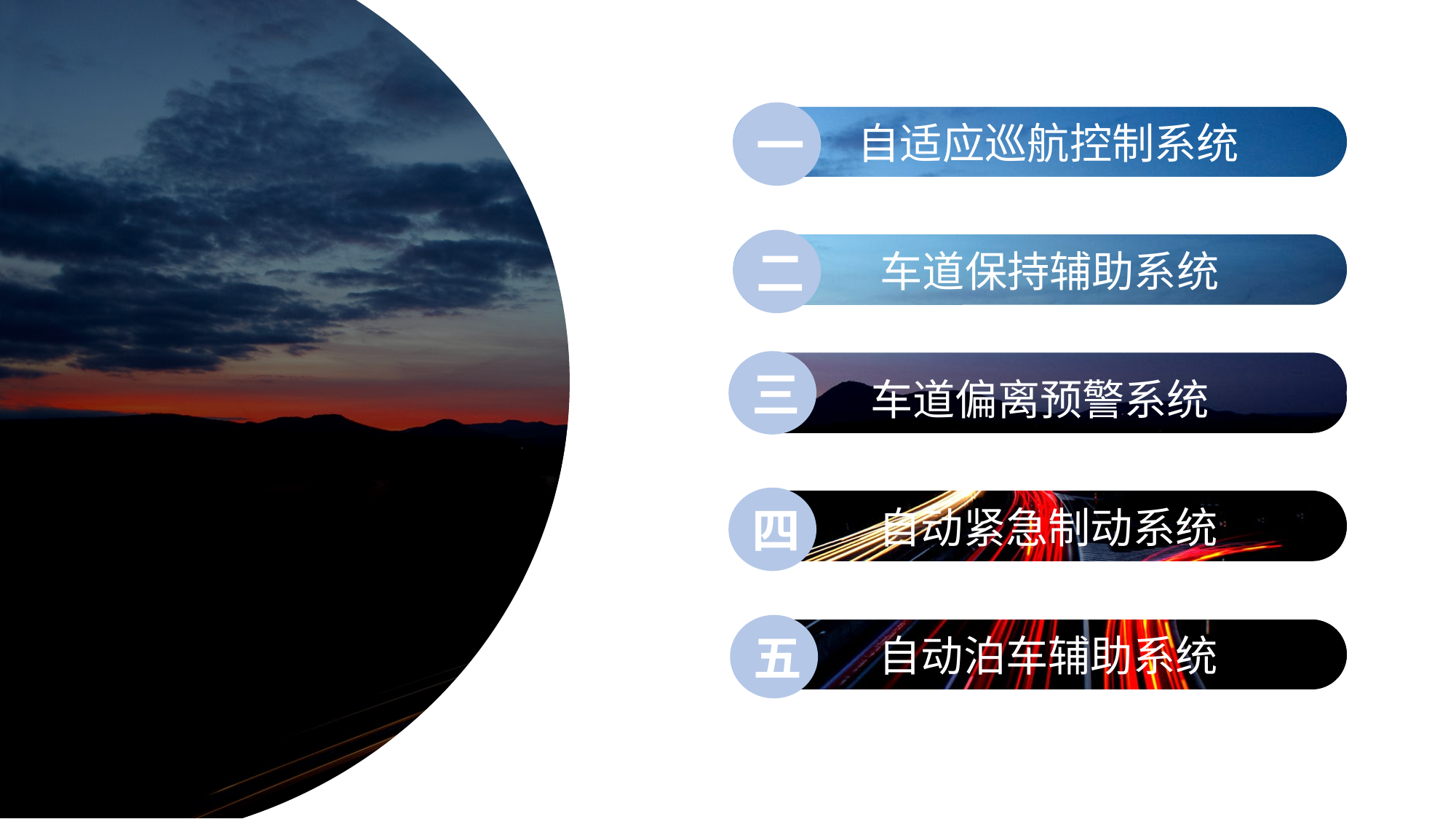

一

 自适应巡航控制系统
二

 车道保持辅助系统
三

车道偏离预警系统
四

 自动紧急制动系统
五

 自动泊车辅助系统